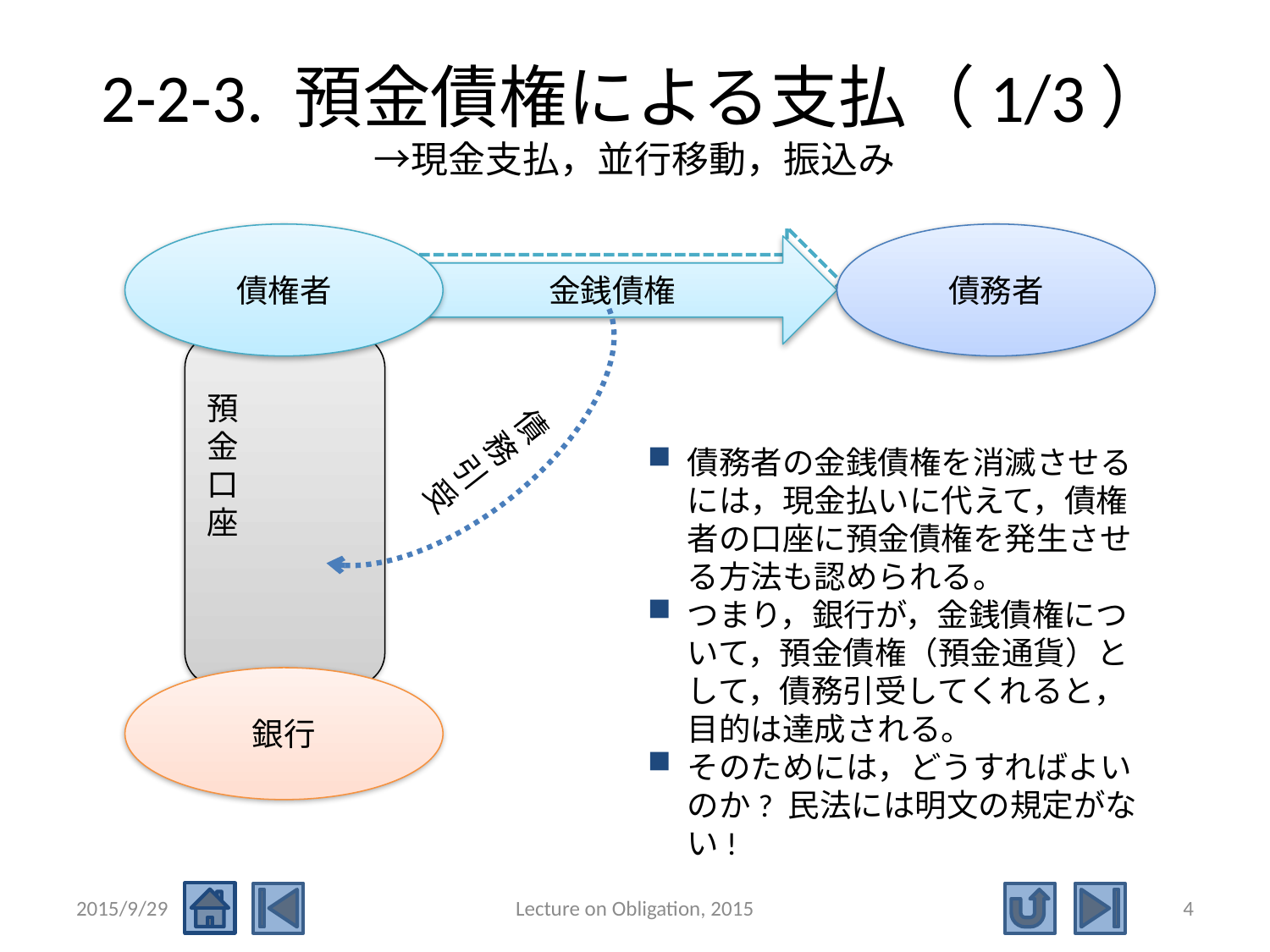

# 2-2-3. 預金債権による支払（1/3） →現金支払，並行移動，振込み
債
務
引
受
債権者
債務者
債権
金銭債権

預
金
口
座
債務者の金銭債権を消滅させるには，現金払いに代えて，債権者の口座に預金債権を発生させる方法も認められる。
つまり，銀行が，金銭債権について，預金債権（預金通貨）として，債務引受してくれると，目的は達成される。
そのためには，どうすればよいのか? 民法には明文の規定がない!
銀行
2015/9/29
Lecture on Obligation, 2015
4